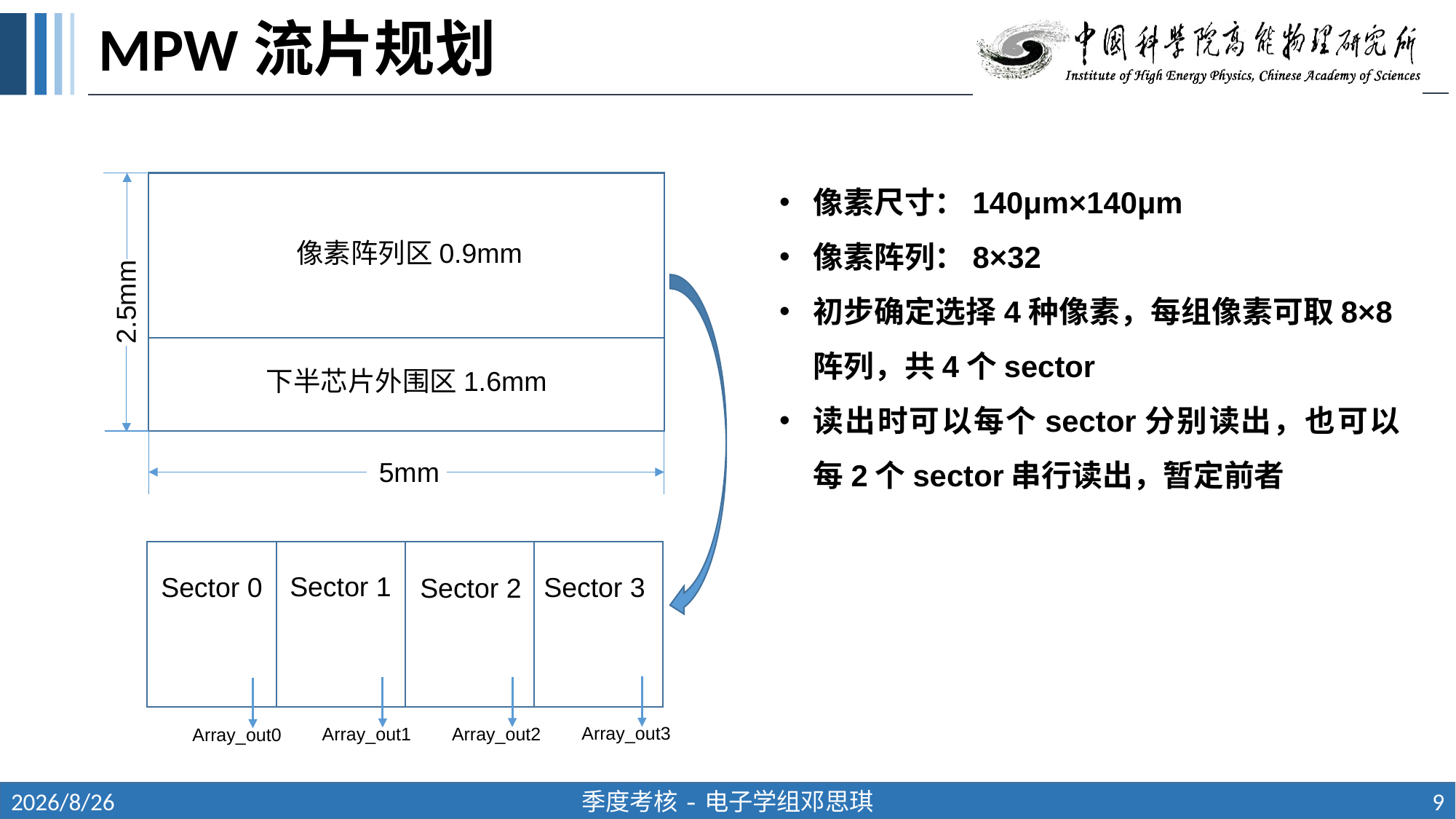

# MPW流片规划
像素尺寸：140μm×140μm
像素阵列：8×32
初步确定选择4种像素，每组像素可取8×8阵列，共4个sector
读出时可以每个sector分别读出，也可以每2个sector串行读出，暂定前者

像素阵列区0.9mm

2.5mm
下半芯片外围区1.6mm
5mm

Sector 1
Sector 0
Sector 3
Sector 2
Array_out3
Array_out2
Array_out1
Array_out0
2026/8/26
季度考核-电子学组邓思琪
9